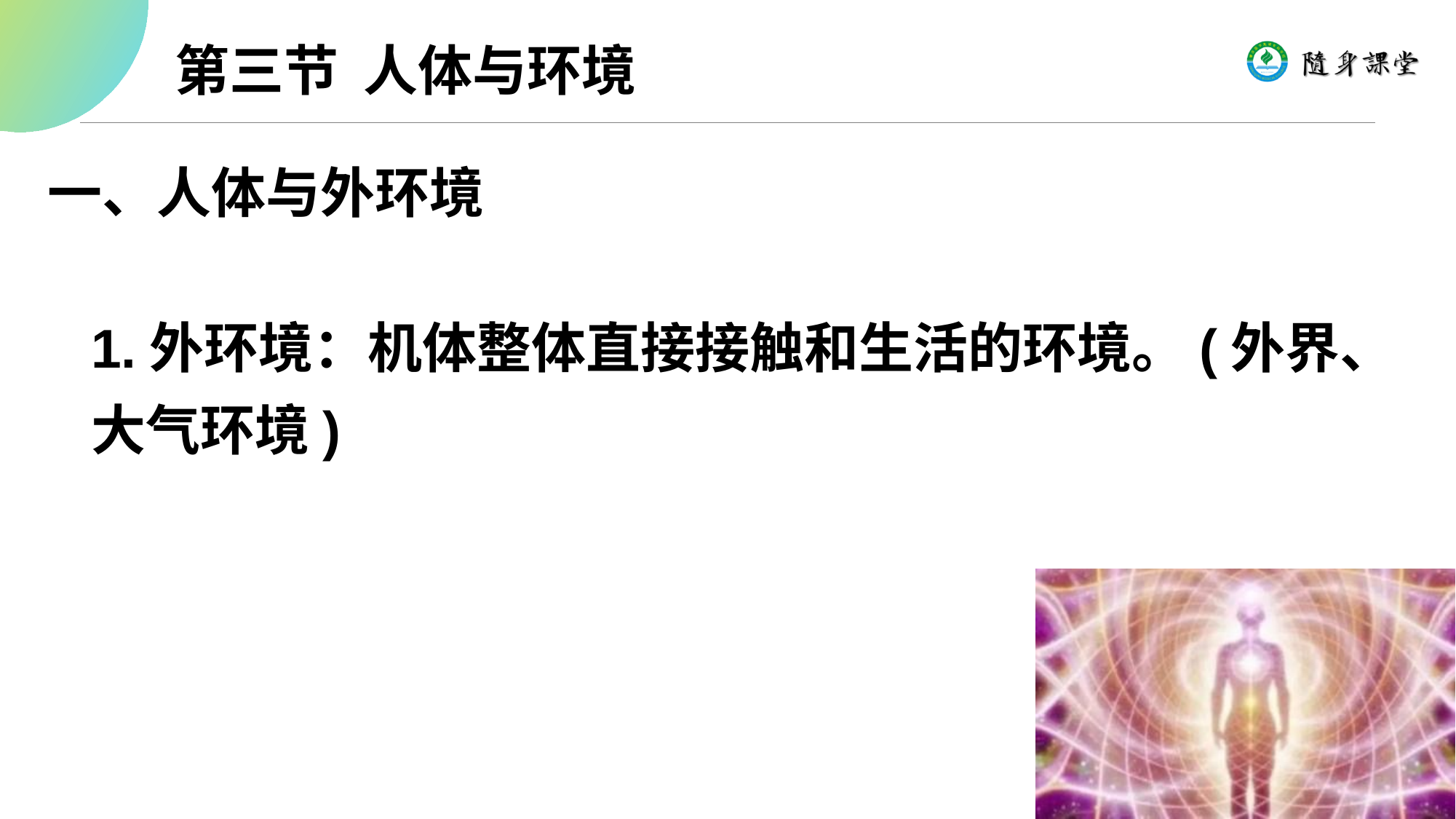

第三节  人体与环境
一、人体与外环境
1.外环境：机体整体直接接触和生活的环境。(外界、大气环境)